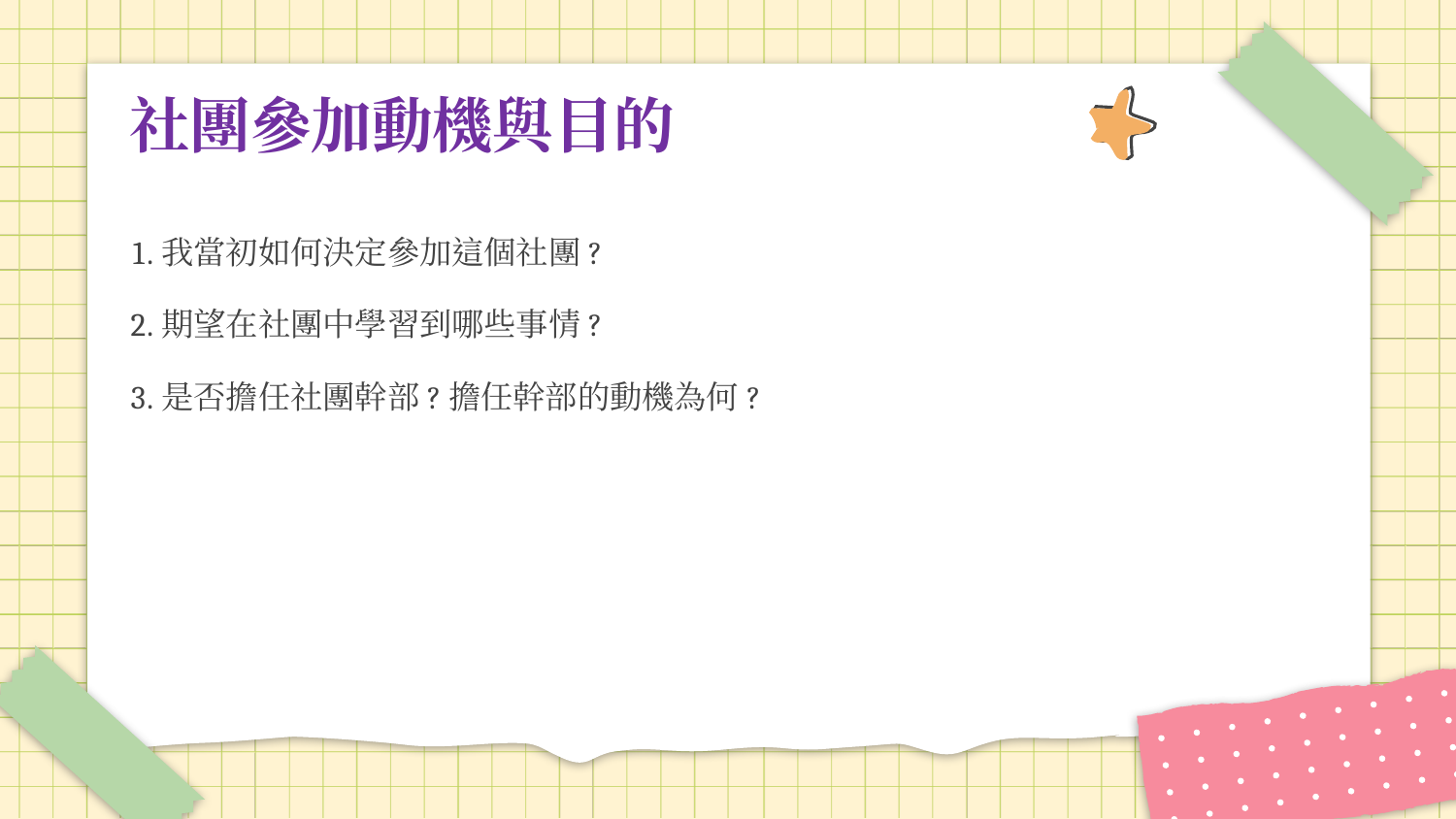

# 社團參加動機與目的

1.我當初如何決定參加這個社團?
2.期望在社團中學習到哪些事情?
3.是否擔任社團幹部?擔任幹部的動機為何?